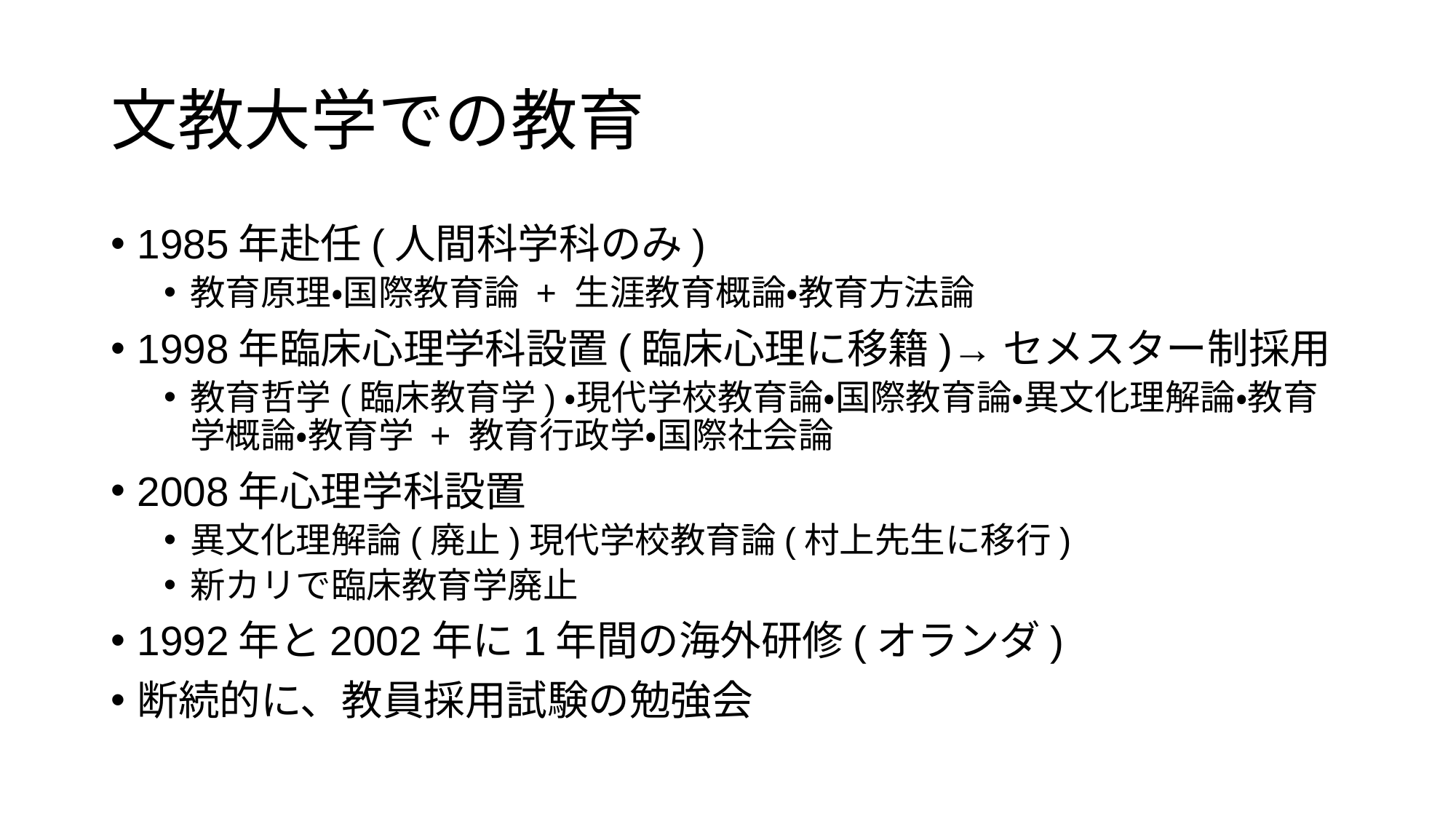

# 文教大学での教育
1985年赴任(人間科学科のみ)
教育原理・国際教育論 + 生涯教育概論・教育方法論
1998年臨床心理学科設置(臨床心理に移籍)→セメスター制採用
教育哲学(臨床教育学)・現代学校教育論・国際教育論・異文化理解論・教育学概論・教育学 + 教育行政学・国際社会論
2008年心理学科設置
異文化理解論(廃止)現代学校教育論(村上先生に移行)
新カリで臨床教育学廃止
1992年と2002年に1年間の海外研修(オランダ)
断続的に、教員採用試験の勉強会